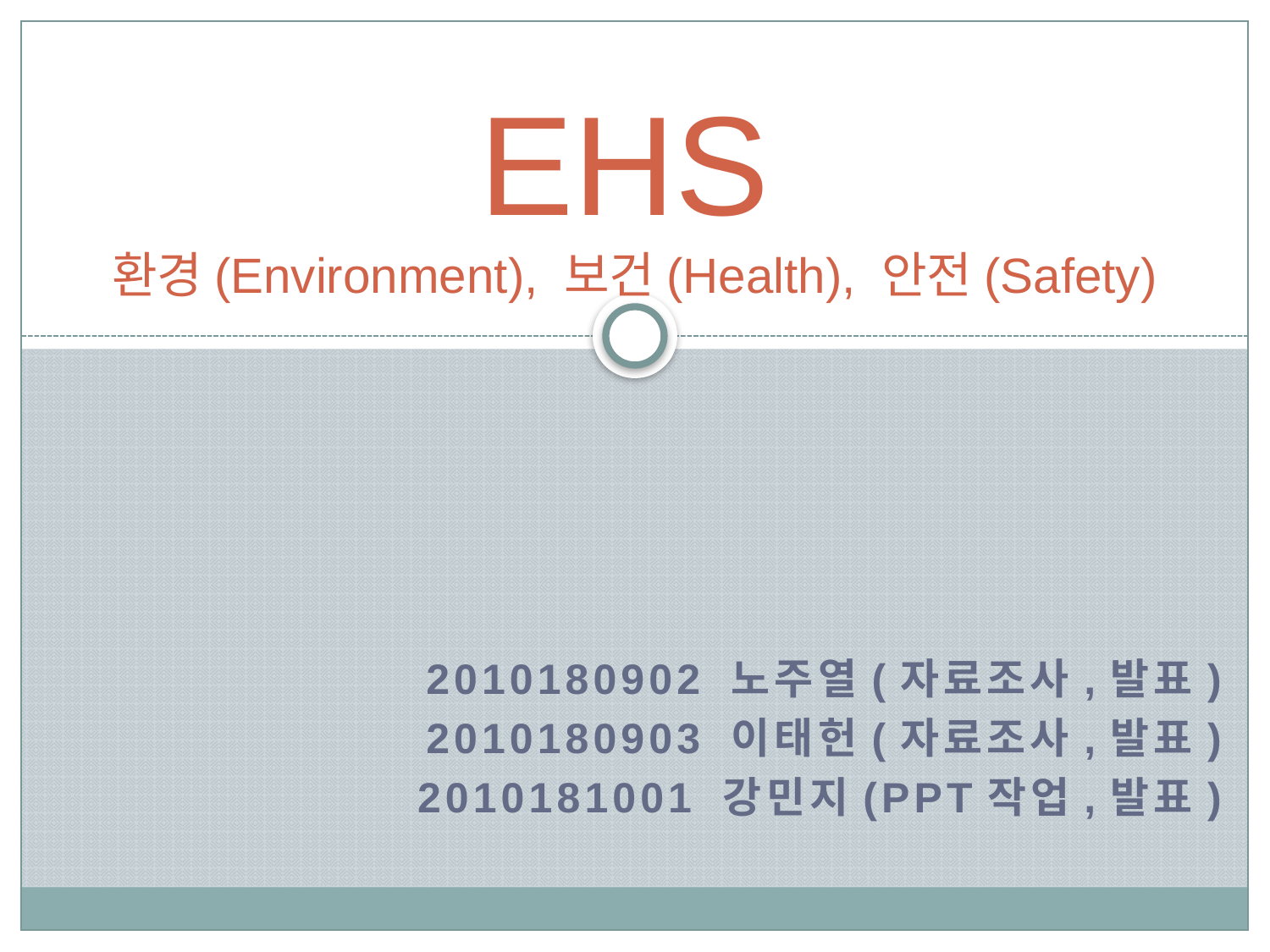

# EHS 환경(Environment), 보건(Health), 안전(Safety)
2010180902 노주열(자료조사,발표)
2010180903 이태헌(자료조사,발표)
2010181001 강민지(ppt작업,발표)